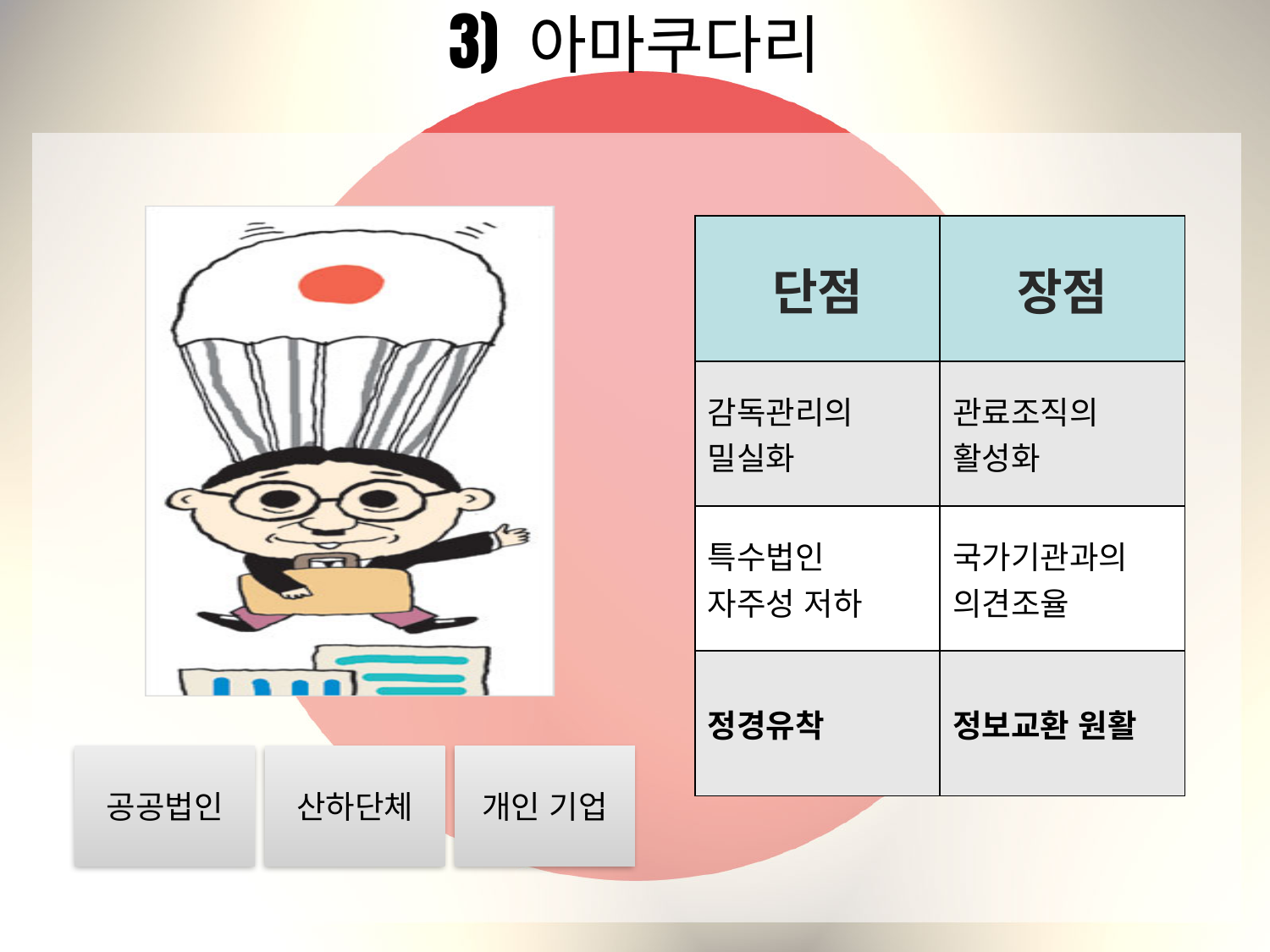

# 3) 아마쿠다리

| 단점 | 장점 |
| --- | --- |
| 감독관리의 밀실화 | 관료조직의 활성화 |
| 특수법인 자주성 저하 | 국가기관과의 의견조율 |
| 정경유착 | 정보교환 원활 |
공공법인
산하단체
개인 기업